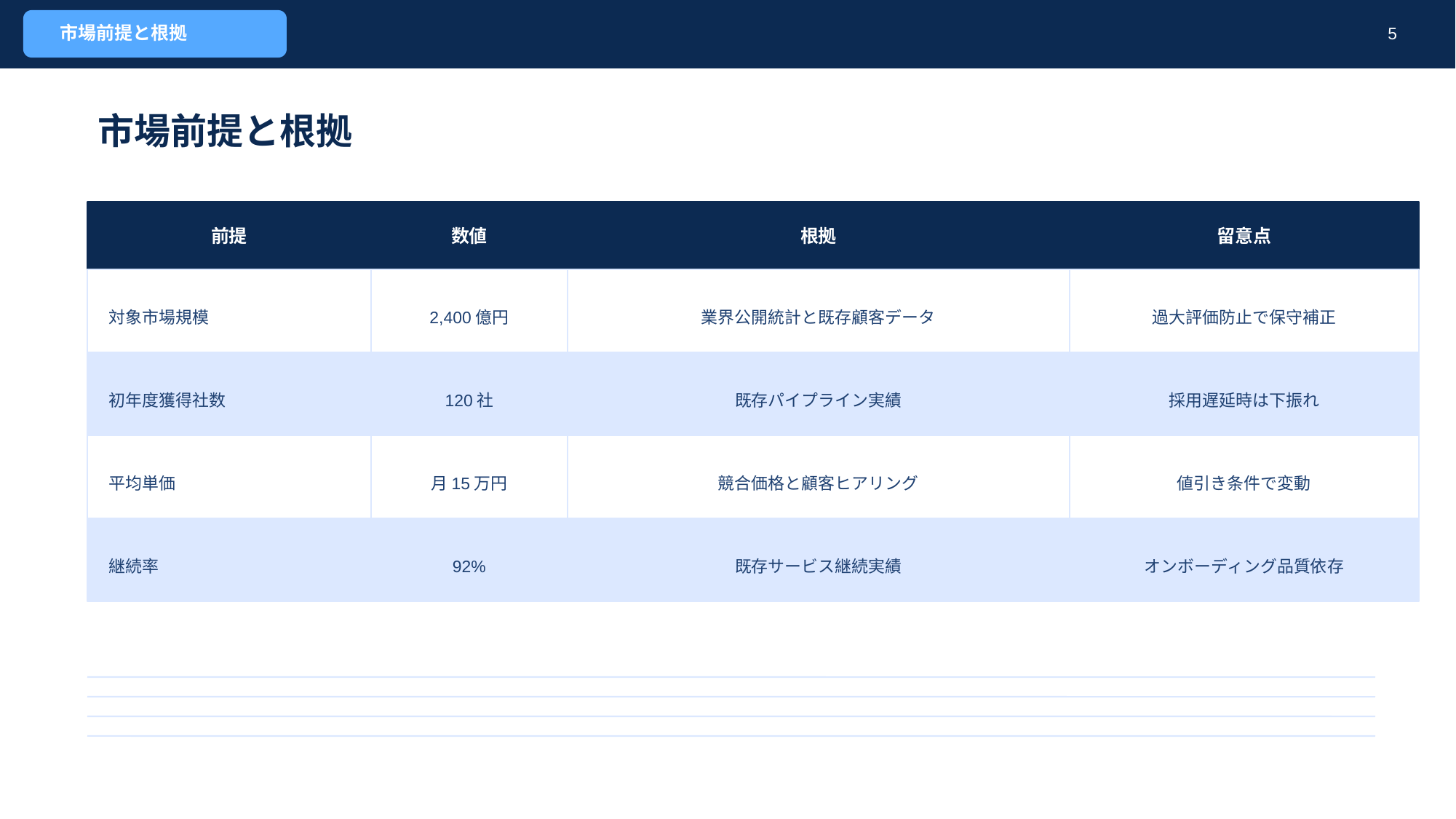

市場前提と根拠
5
市場前提と根拠

前提
数値
根拠
留意点

対象市場規模
2,400億円
業界公開統計と既存顧客データ
過大評価防止で保守補正

初年度獲得社数
120社
既存パイプライン実績
採用遅延時は下振れ

平均単価
月15万円
競合価格と顧客ヒアリング
値引き条件で変動

継続率
92%
既存サービス継続実績
オンボーディング品質依存